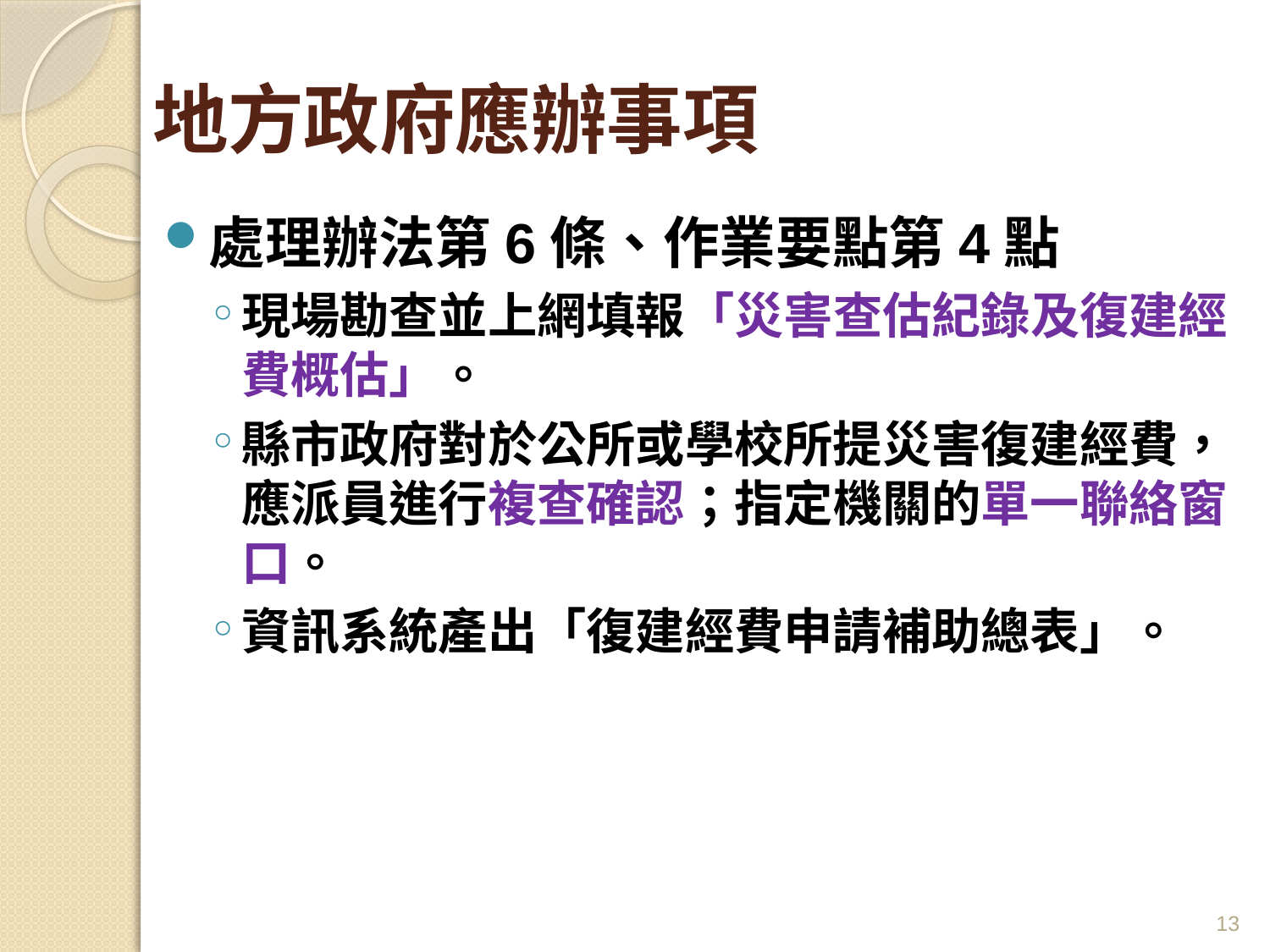

# 地方政府應辦事項
處理辦法第6條、作業要點第4點
現場勘查並上網填報「災害查估紀錄及復建經費概估」。
縣市政府對於公所或學校所提災害復建經費，應派員進行複查確認；指定機關的單一聯絡窗口。
資訊系統產出「復建經費申請補助總表」。

13